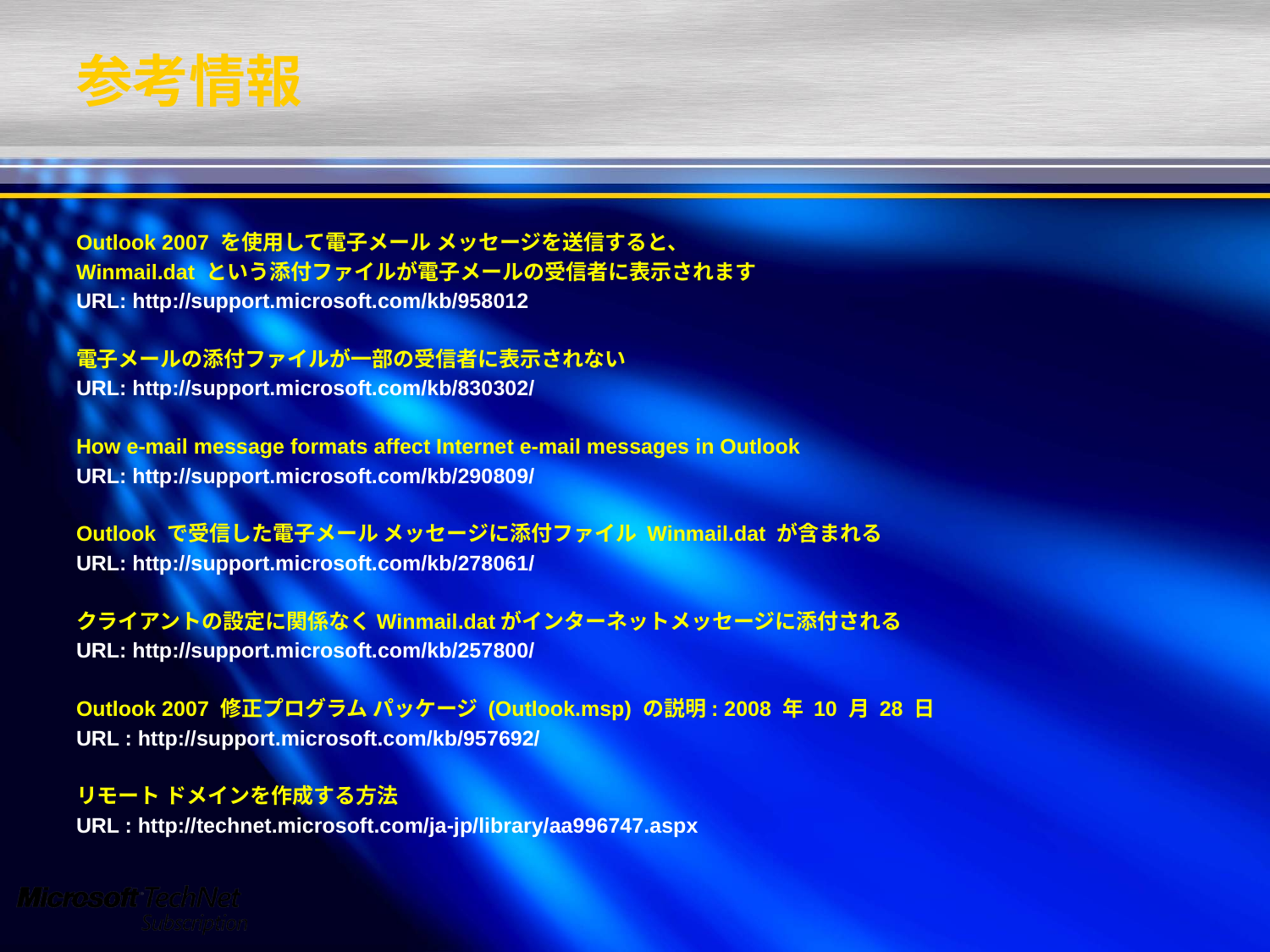

# 参考情報
Outlook 2007 を使用して電子メール メッセージを送信すると、
Winmail.dat という添付ファイルが電子メールの受信者に表示されます
URL: http://support.microsoft.com/kb/958012

電子メールの添付ファイルが一部の受信者に表示されない
URL: http://support.microsoft.com/kb/830302/

How e-mail message formats affect Internet e-mail messages in Outlook
URL: http://support.microsoft.com/kb/290809/

Outlook で受信した電子メール メッセージに添付ファイル Winmail.dat が含まれる
URL: http://support.microsoft.com/kb/278061/

クライアントの設定に関係なくWinmail.datがインターネットメッセージに添付される
URL: http://support.microsoft.com/kb/257800/

Outlook 2007 修正プログラム パッケージ (Outlook.msp) の説明: 2008 年 10 月 28 日
URL : http://support.microsoft.com/kb/957692/

リモート ドメインを作成する方法
URL : http://technet.microsoft.com/ja-jp/library/aa996747.aspx